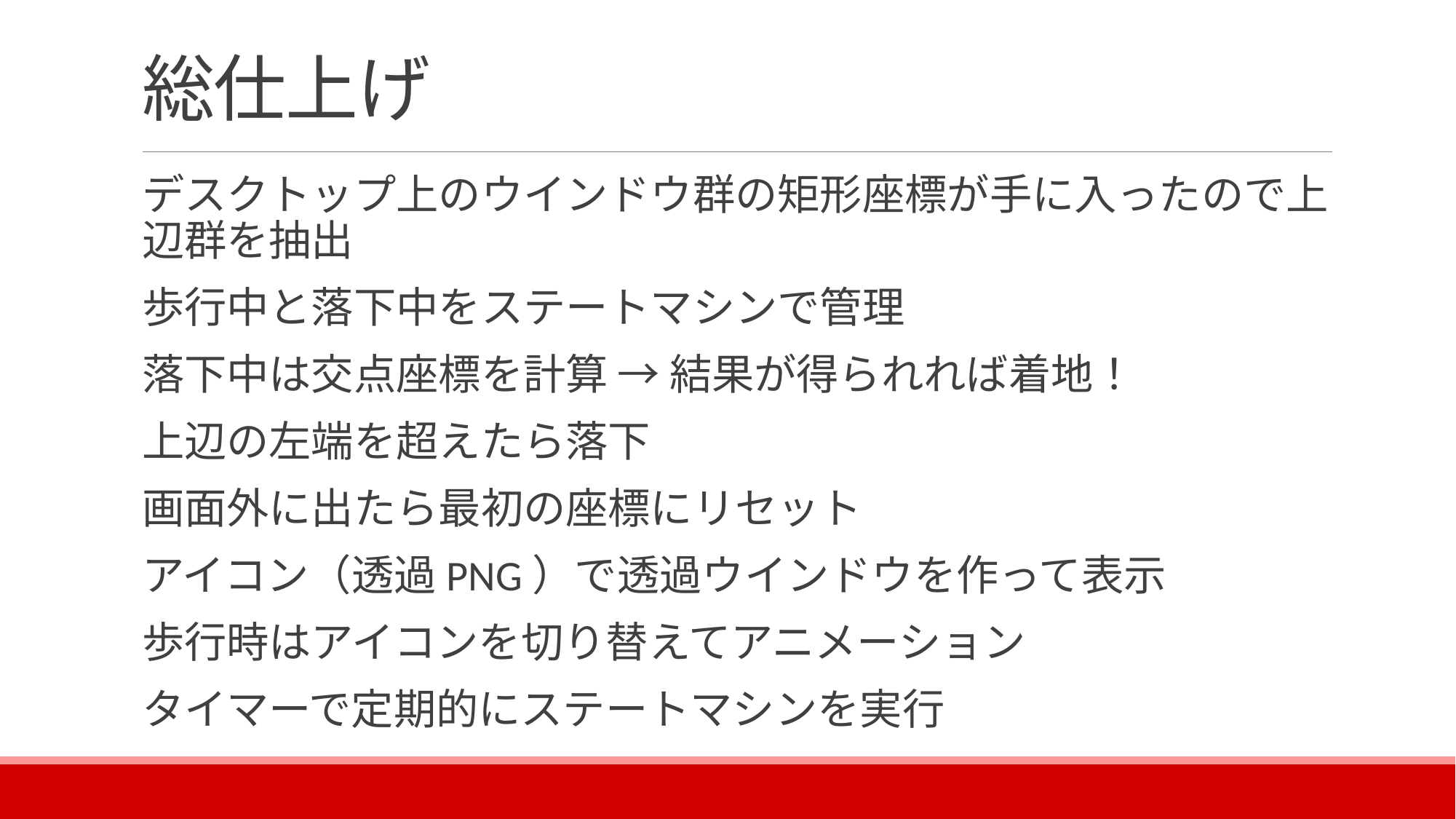

# 総仕上げ
デスクトップ上のウインドウ群の矩形座標が手に入ったので上辺群を抽出
歩行中と落下中をステートマシンで管理
落下中は交点座標を計算 → 結果が得られれば着地！
上辺の左端を超えたら落下
画面外に出たら最初の座標にリセット
アイコン（透過PNG）で透過ウインドウを作って表示
歩行時はアイコンを切り替えてアニメーション
タイマーで定期的にステートマシンを実行